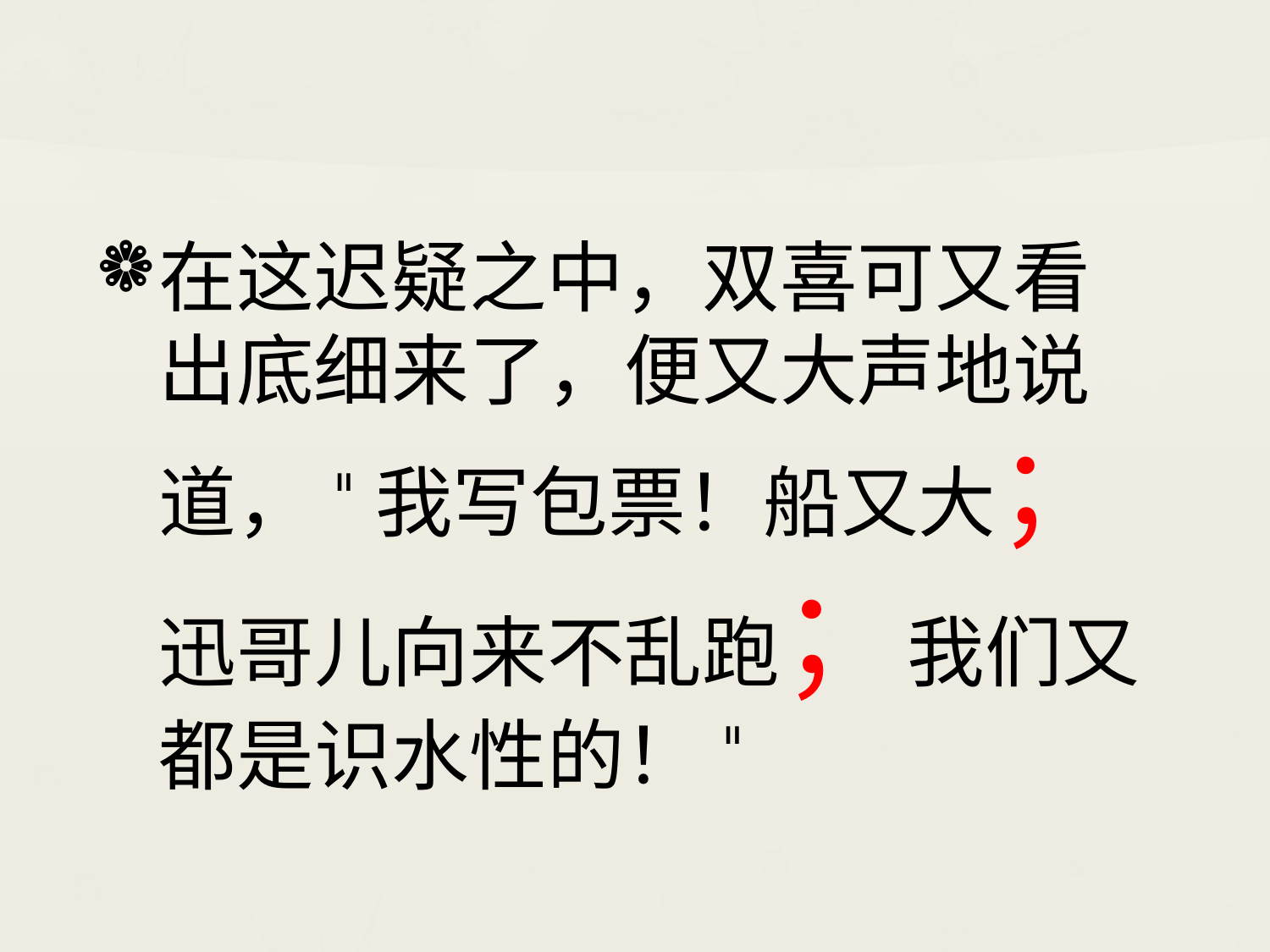

#
在这迟疑之中，双喜可又看出底细来了，便又大声地说道，"我写包票！船又大；迅哥儿向来不乱跑；我们又都是识水性的！"